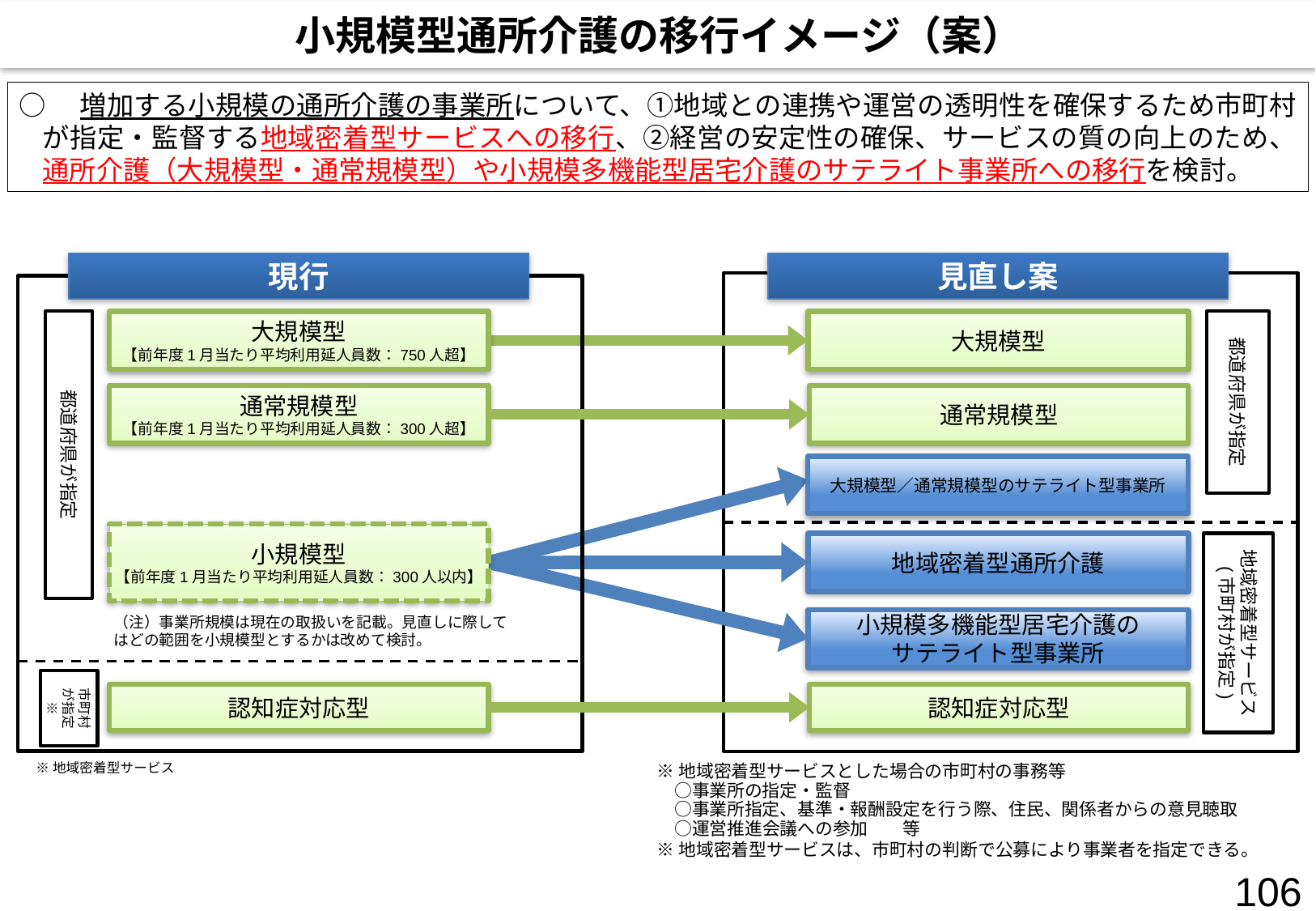

小規模型通所介護の移行イメージ（案）
○　増加する小規模の通所介護の事業所について、①地域との連携や運営の透明性を確保するため市町村が指定・監督する地域密着型サービスへの移行、②経営の安定性の確保、サービスの質の向上のため、通所介護（大規模型・通常規模型）や小規模多機能型居宅介護のサテライト事業所への移行を検討。
現行
見直し案

都道府県が指定
大規模型
【前年度1月当たり平均利用延人員数：750人超】
大規模型
都道府県が指定
通常規模型
【前年度1月当たり平均利用延人員数：300人超】
通常規模型
大規模型／通常規模型のサテライト型事業所
小規模型
【前年度1月当たり平均利用延人員数：300人以内】
地域密着型通所介護
地域密着型サービス
(市町村が指定)
（注）事業所規模は現在の取扱いを記載。見直しに際してはどの範囲を小規模型とするかは改めて検討。
小規模多機能型居宅介護の
サテライト型事業所
市町村が指定※
認知症対応型
認知症対応型
※地域密着型サービスとした場合の市町村の事務等
　○事業所の指定・監督
　○事業所指定、基準・報酬設定を行う際、住民、関係者からの意見聴取
　○運営推進会議への参加　　等
※地域密着型サービスは、市町村の判断で公募により事業者を指定できる。
※地域密着型サービス
106